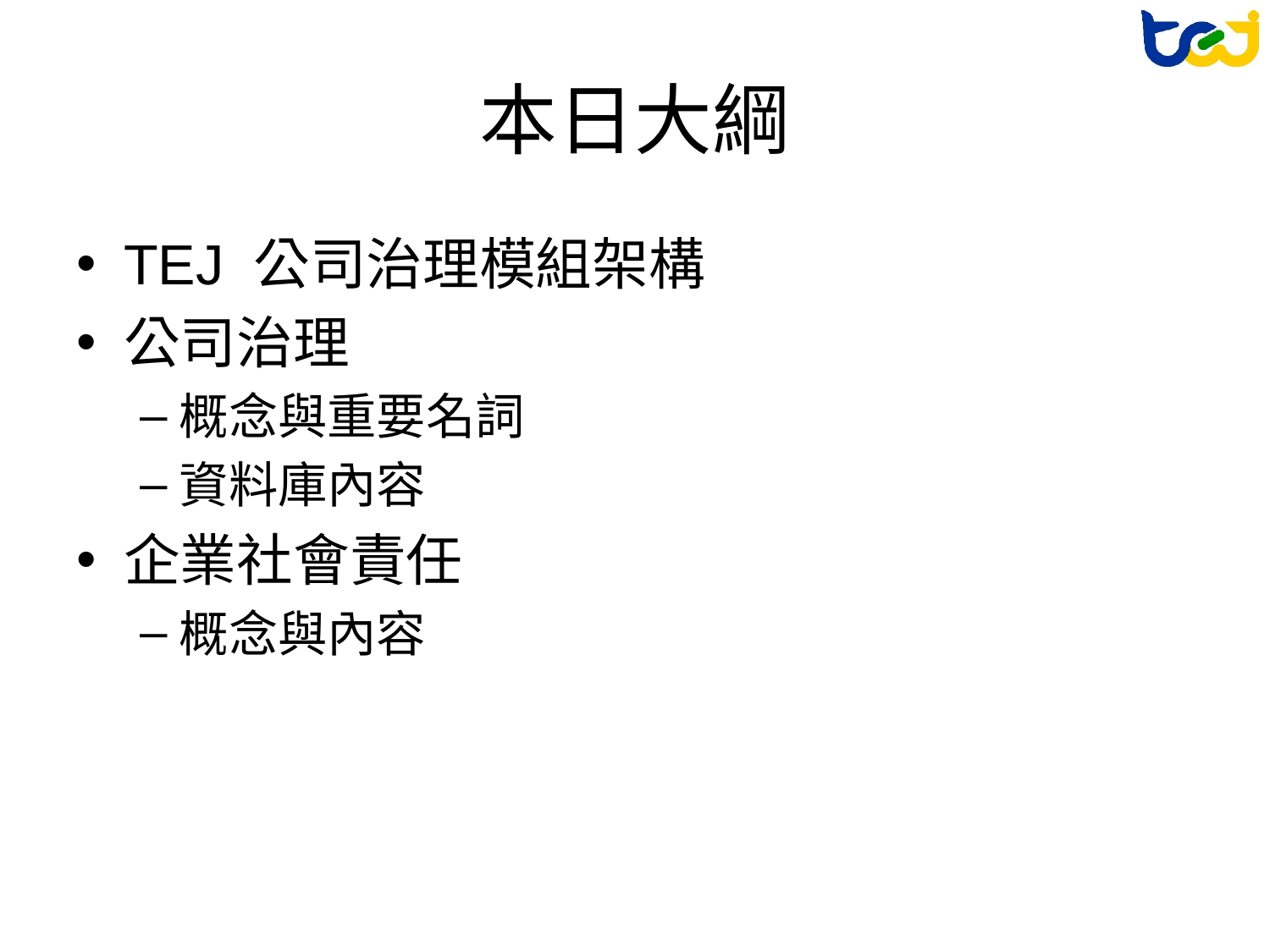

# 本日大綱
TEJ 公司治理模組架構
公司治理
概念與重要名詞
資料庫內容
企業社會責任
概念與內容